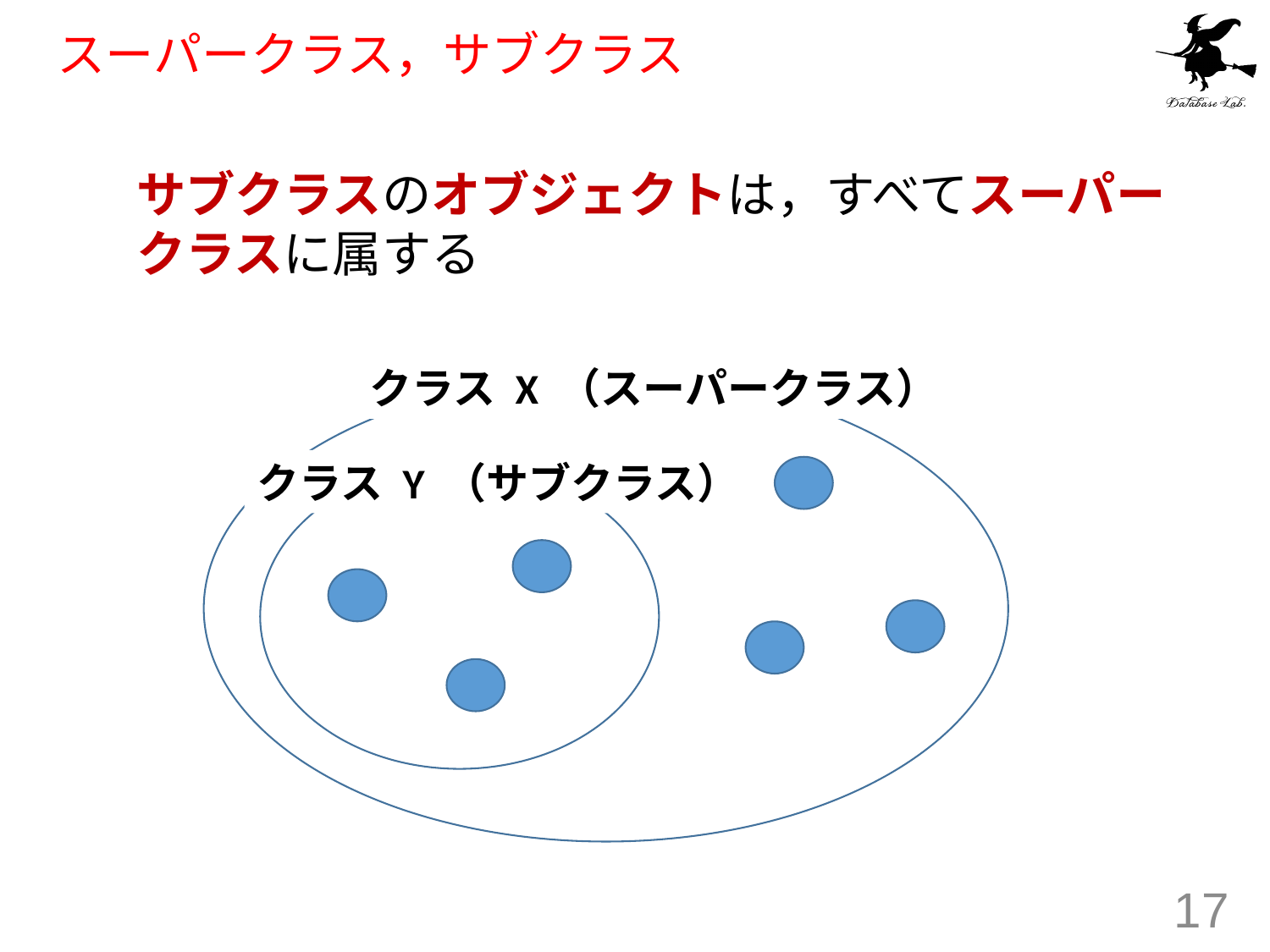

# スーパークラス，サブクラス
サブクラスのオブジェクトは，すべてスーパークラスに属する

クラス X （スーパークラス）

クラス Y （サブクラス）

17